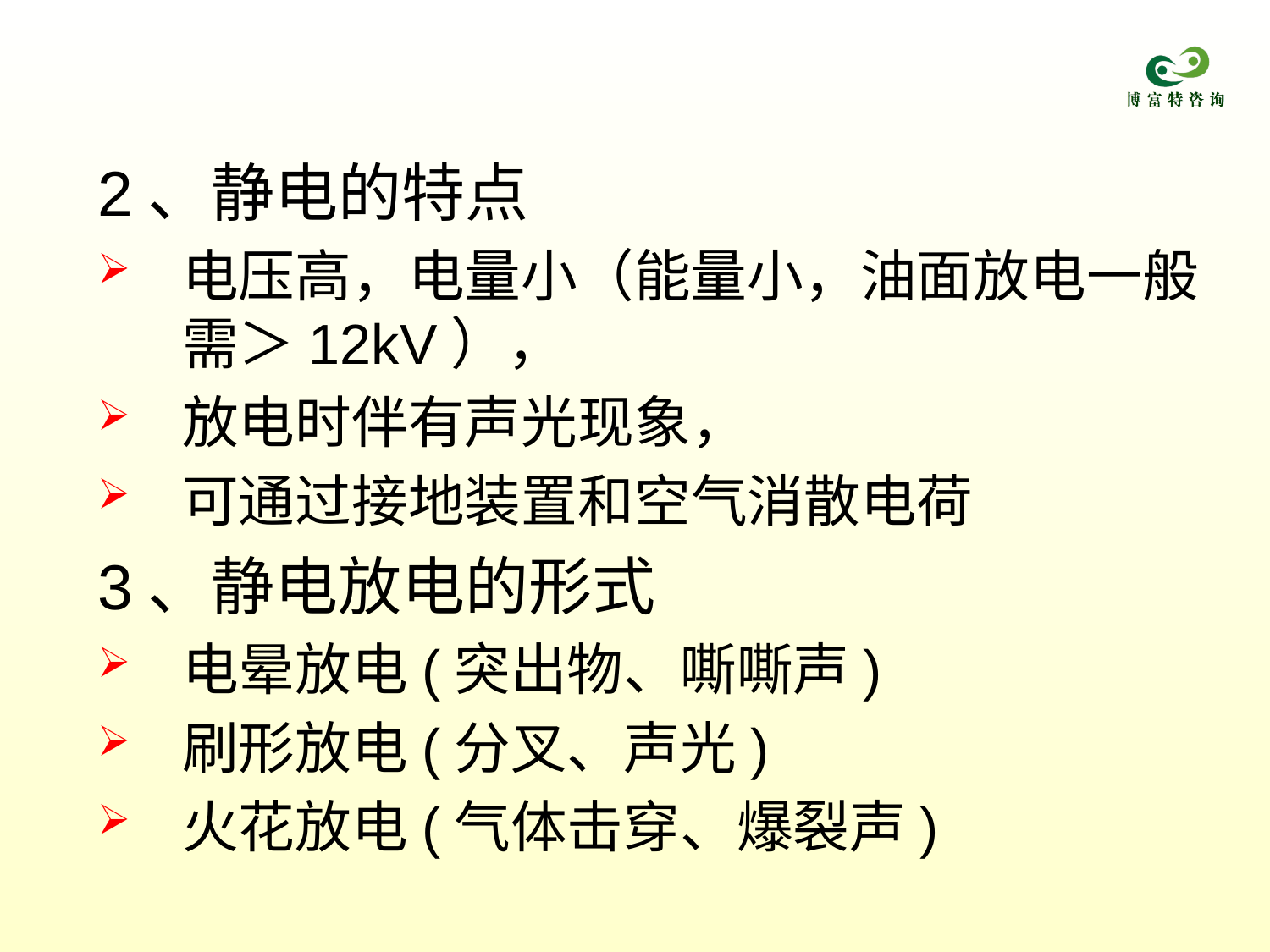

2、静电的特点
电压高，电量小（能量小，油面放电一般需＞12kV），
放电时伴有声光现象，
可通过接地装置和空气消散电荷
3、静电放电的形式
电晕放电(突出物、嘶嘶声)
刷形放电(分叉、声光)
火花放电(气体击穿、爆裂声)
87